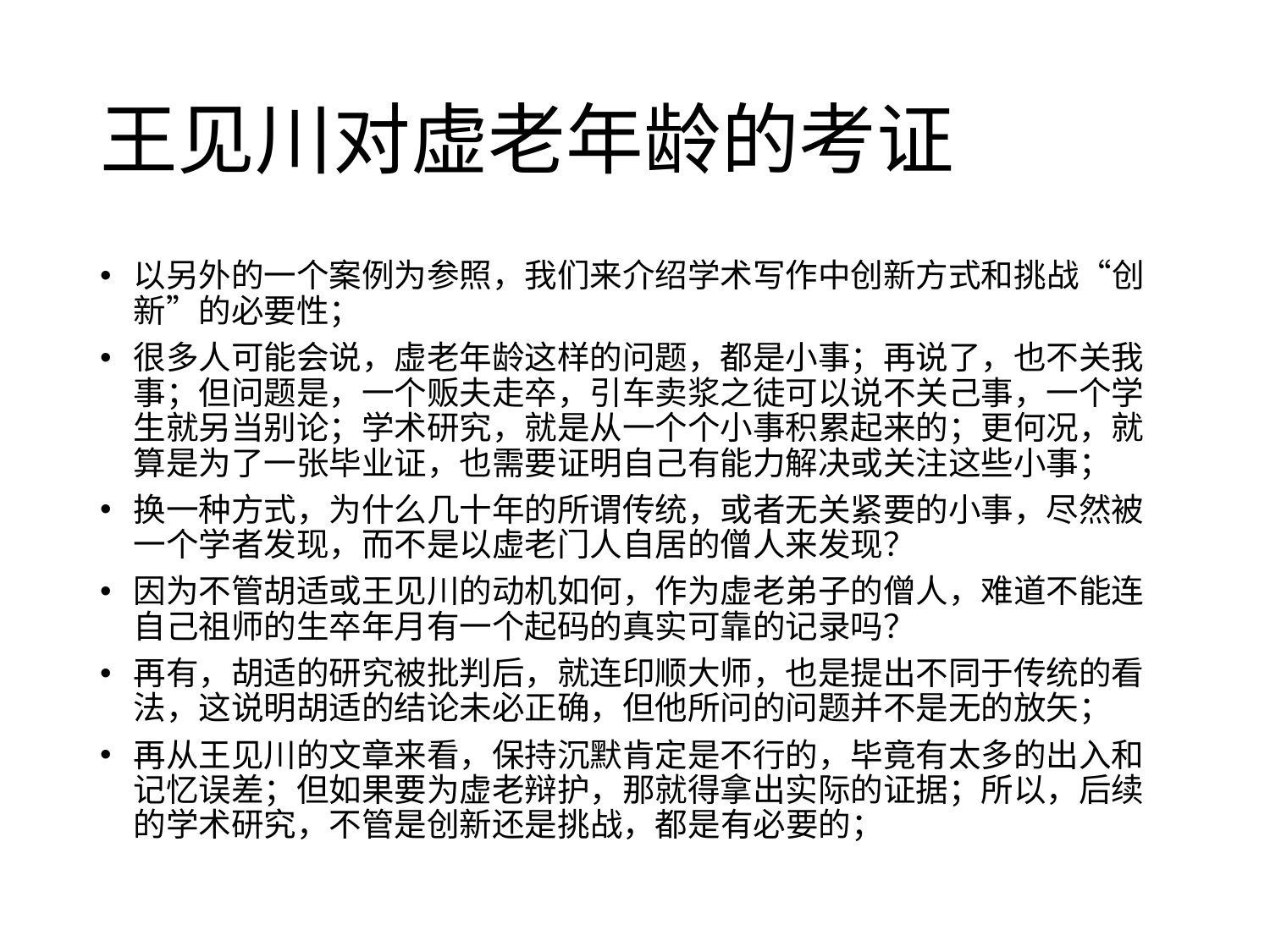

# 王见川对虚老年龄的考证
以另外的一个案例为参照，我们来介绍学术写作中创新方式和挑战“创新”的必要性；
很多人可能会说，虚老年龄这样的问题，都是小事；再说了，也不关我事；但问题是，一个贩夫走卒，引车卖浆之徒可以说不关己事，一个学生就另当别论；学术研究，就是从一个个小事积累起来的；更何况，就算是为了一张毕业证，也需要证明自己有能力解决或关注这些小事；
换一种方式，为什么几十年的所谓传统，或者无关紧要的小事，尽然被一个学者发现，而不是以虚老门人自居的僧人来发现？
因为不管胡适或王见川的动机如何，作为虚老弟子的僧人，难道不能连自己祖师的生卒年月有一个起码的真实可靠的记录吗？
再有，胡适的研究被批判后，就连印顺大师，也是提出不同于传统的看法，这说明胡适的结论未必正确，但他所问的问题并不是无的放矢；
再从王见川的文章来看，保持沉默肯定是不行的，毕竟有太多的出入和记忆误差；但如果要为虚老辩护，那就得拿出实际的证据；所以，后续的学术研究，不管是创新还是挑战，都是有必要的；